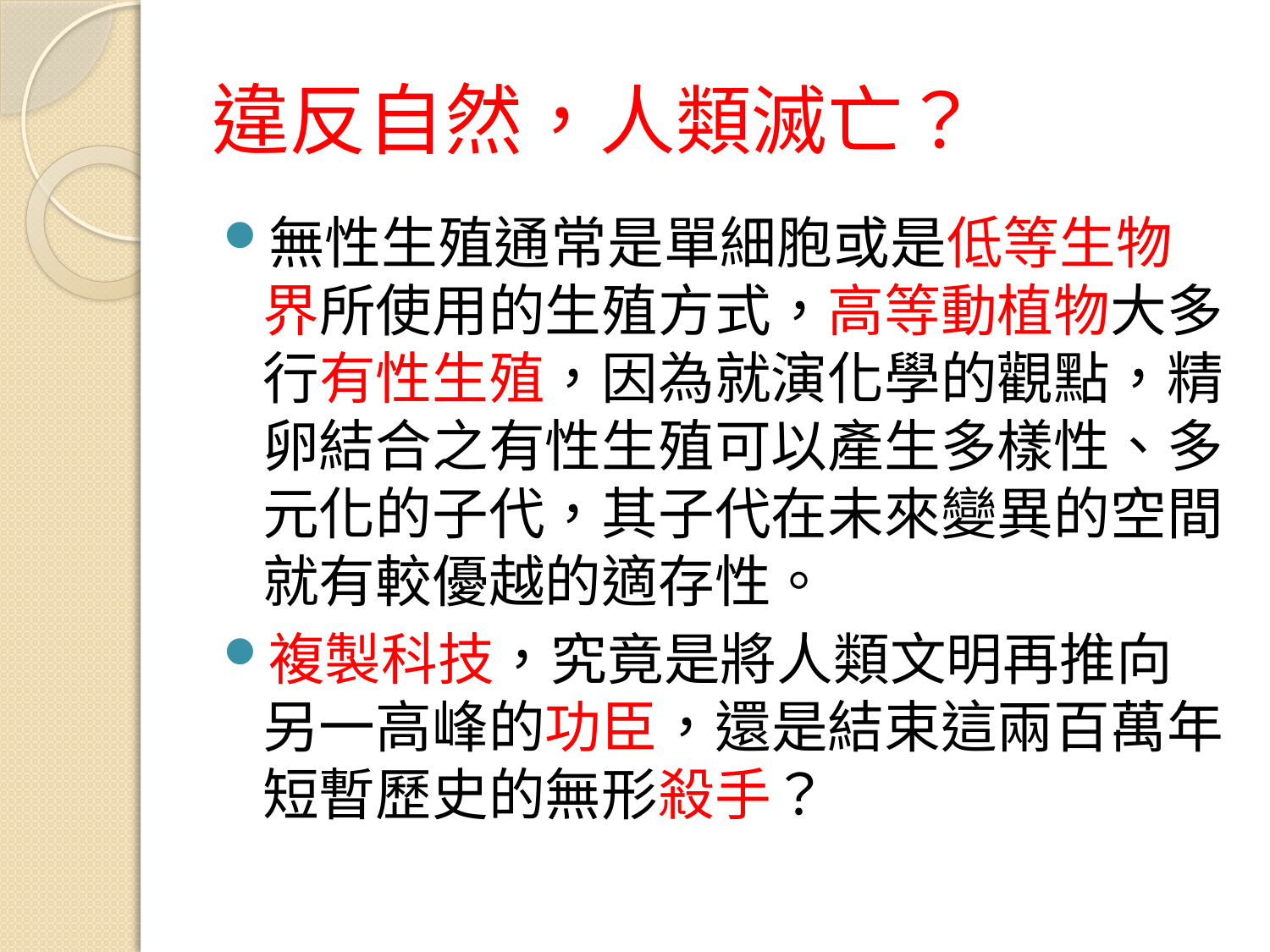

# 違反自然，人類滅亡？
無性生殖通常是單細胞或是低等生物界所使用的生殖方式，高等動植物大多行有性生殖，因為就演化學的觀點，精卵結合之有性生殖可以產生多樣性、多元化的子代，其子代在未來變異的空間就有較優越的適存性。
複製科技，究竟是將人類文明再推向另一高峰的功臣，還是結束這兩百萬年短暫歷史的無形殺手？